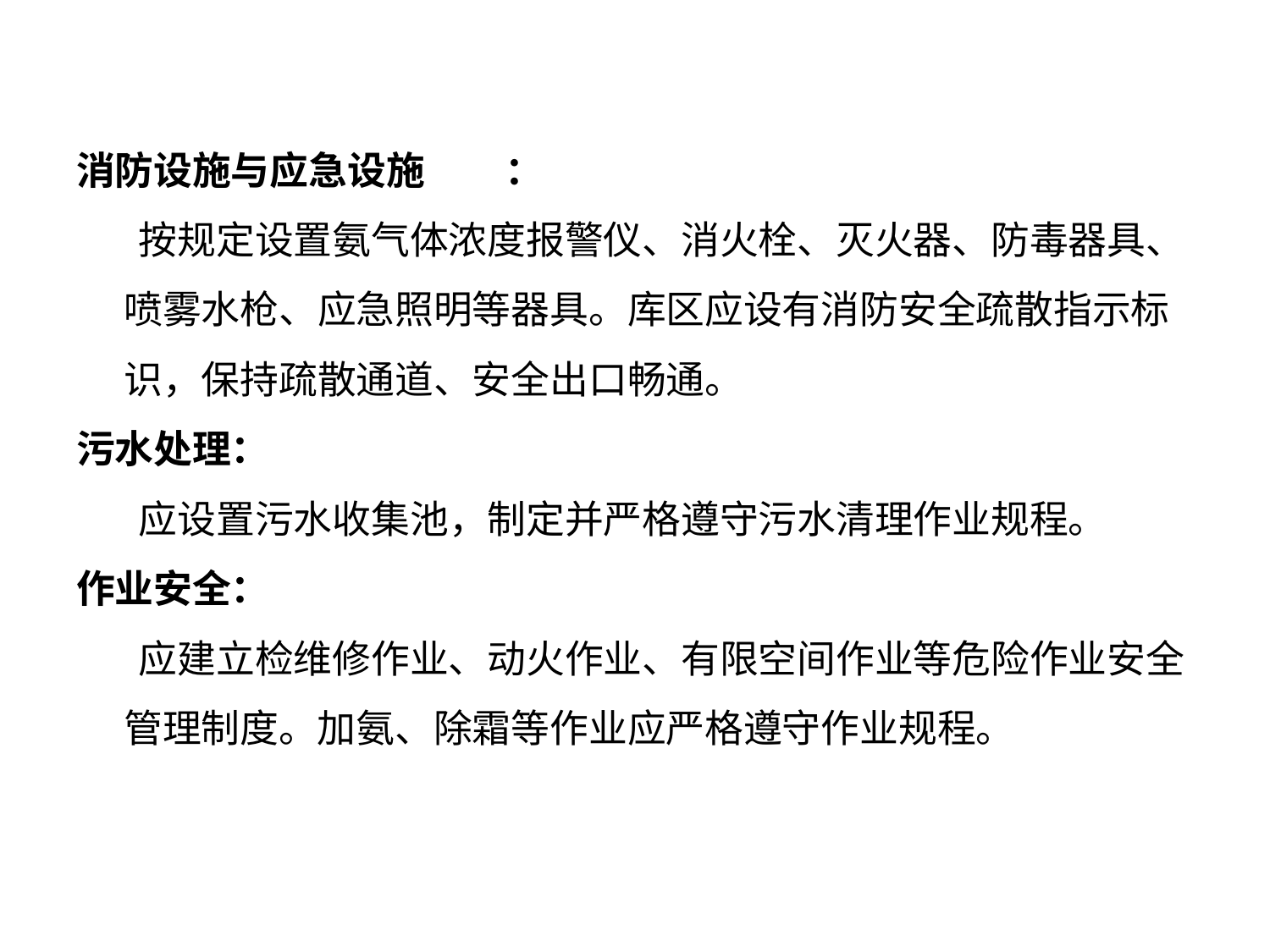

消防设施与应急设施	：
      按规定设置氨气体浓度报警仪、消火栓、灭火器、防毒器具、喷雾水枪、应急照明等器具。库区应设有消防安全疏散指示标识，保持疏散通道、安全出口畅通。
污水处理：
      应设置污水收集池，制定并严格遵守污水清理作业规程。
作业安全：
      应建立检维修作业、动火作业、有限空间作业等危险作业安全管理制度。加氨、除霜等作业应严格遵守作业规程。
108